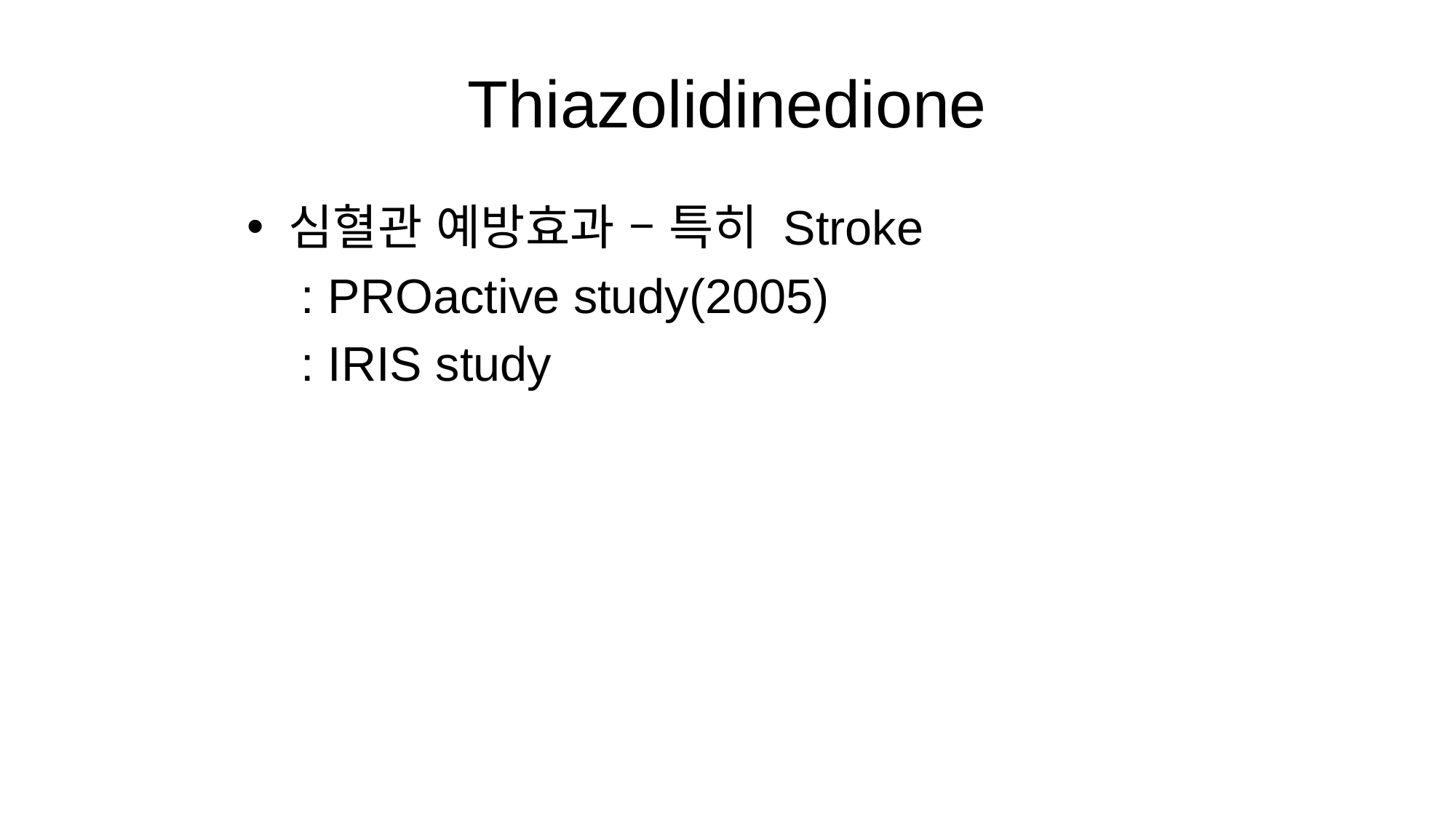

# Thiazolidinedione
심혈관 예방효과 – 특히 Stroke
    : PROactive study(2005)
    : IRIS study